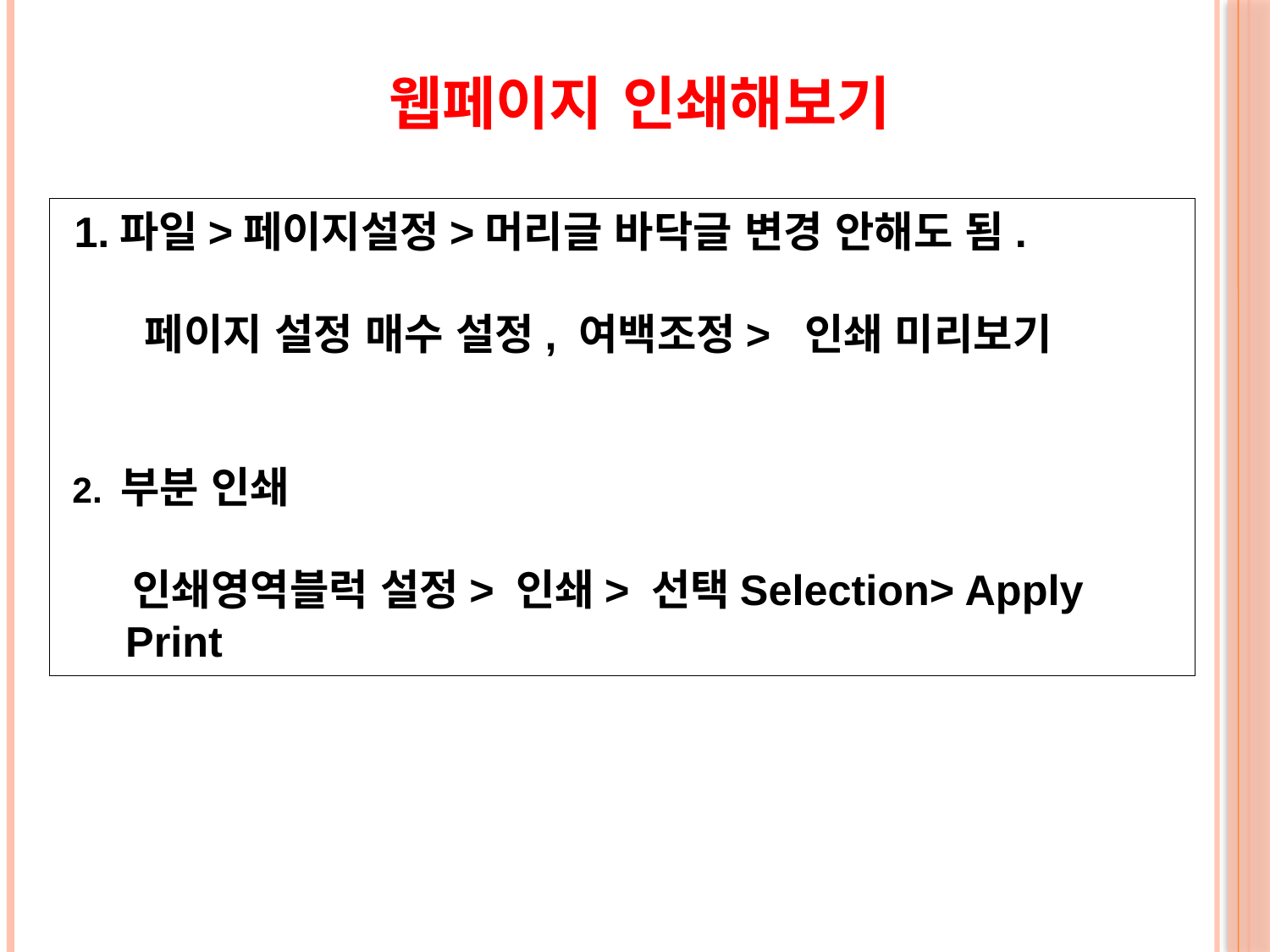

웹페이지 인쇄해보기
 1.파일>페이지설정>머리글 바닥글 변경 안해도 됨.

      페이지 설정 매수 설정, 여백조정>  인쇄 미리보기

 2. 부분 인쇄

     인쇄영역블럭 설정> 인쇄> 선택Selection> Apply Print